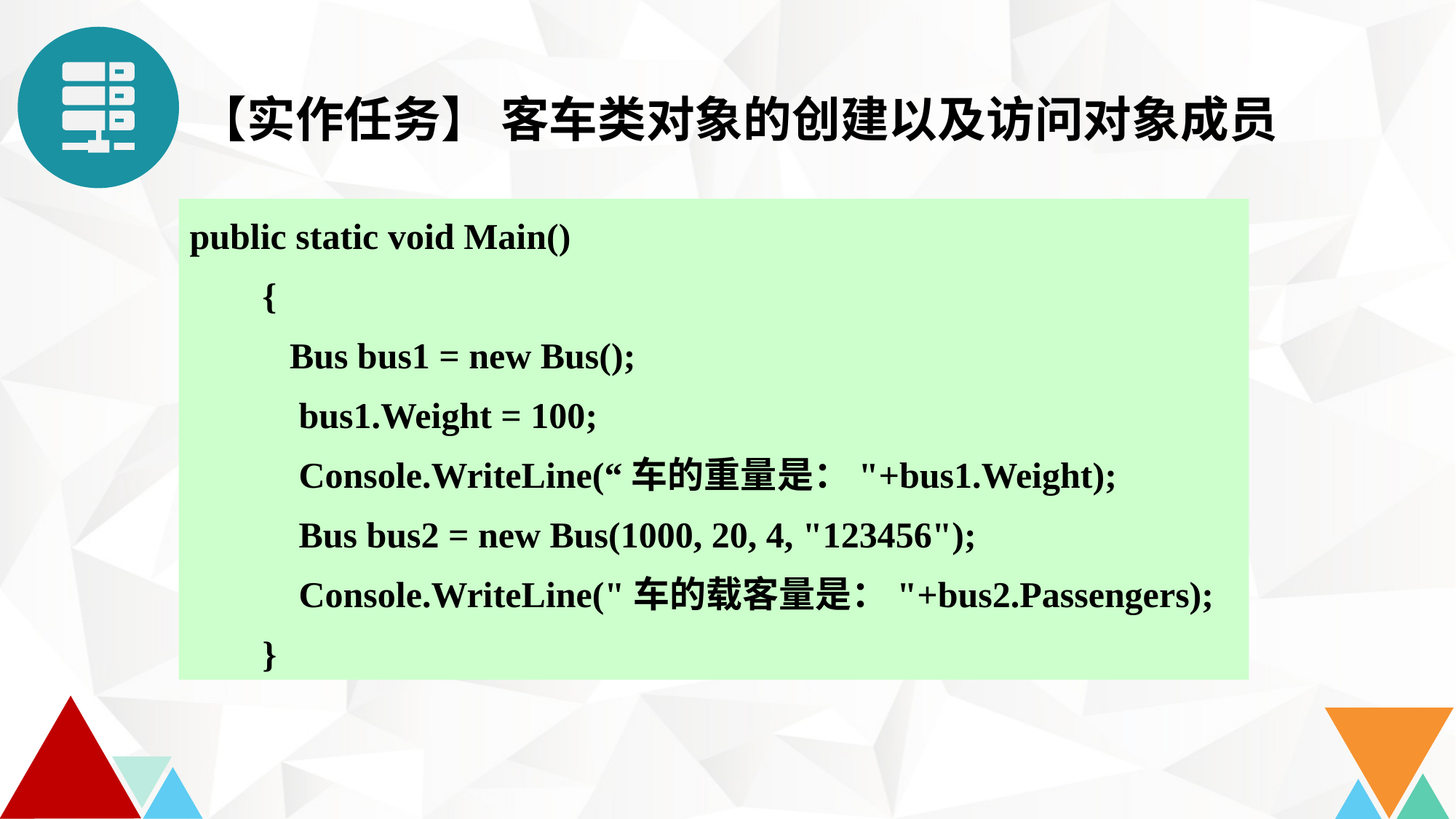

【实作任务】 客车类对象的创建以及访问对象成员
public static void Main()
        {
           Bus bus1 = new Bus();
            bus1.Weight = 100;
            Console.WriteLine(“车的重量是："+bus1.Weight);
            Bus bus2 = new Bus(1000, 20, 4, "123456");
            Console.WriteLine("车的载客量是："+bus2.Passengers);
        }